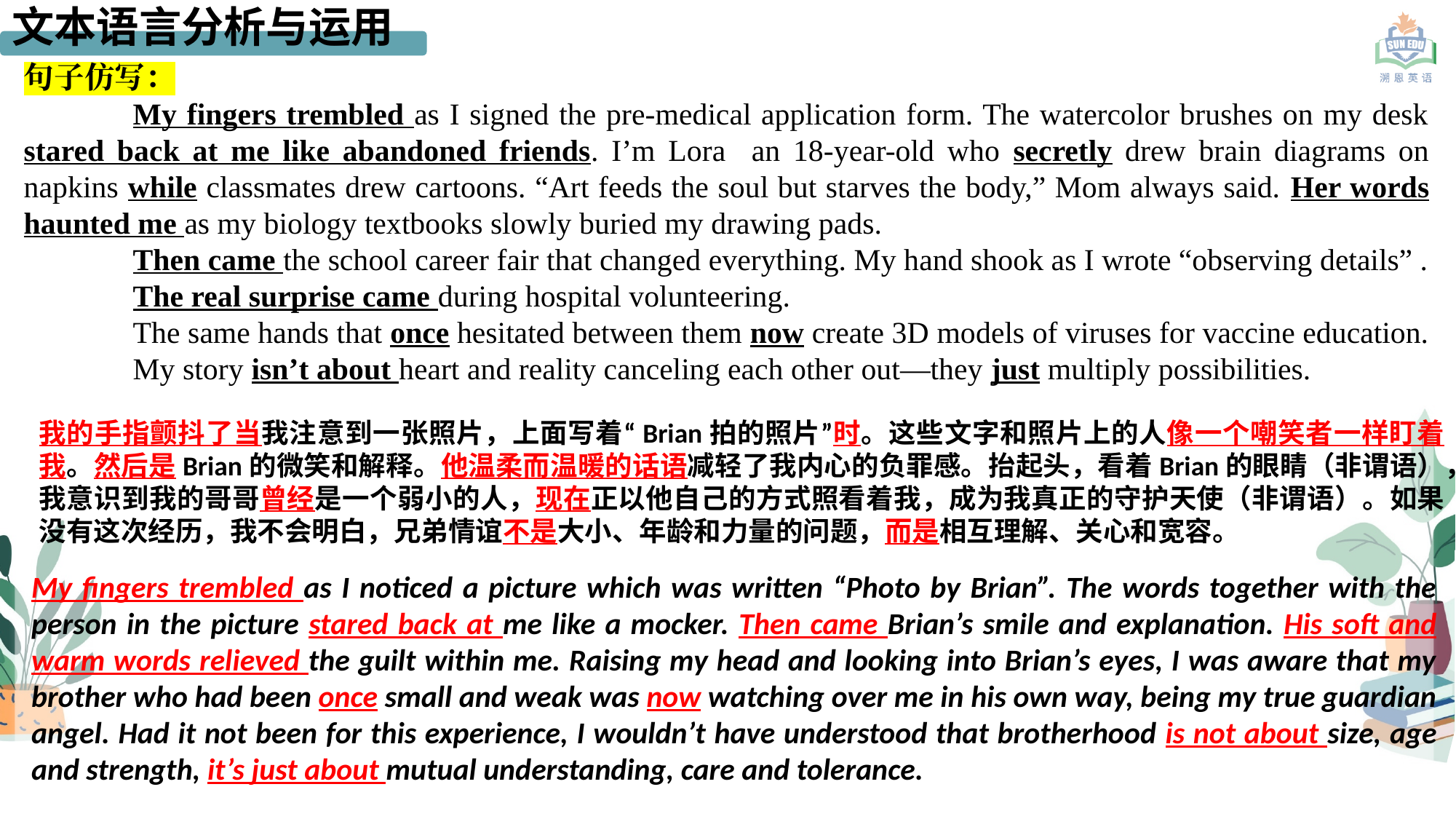

文本语言分析与运用
句子仿写：
	My fingers trembled as I signed the pre-medical application form. The watercolor brushes on my desk stared back at me like abandoned friends. I’m Lora  an 18-year-old who secretly drew brain diagrams on napkins while classmates drew cartoons. “Art feeds the soul but starves the body,” Mom always said. Her words haunted me as my biology textbooks slowly buried my drawing pads.
	Then came the school career fair that changed everything. My hand shook as I wrote “observing details” .
	The real surprise came during hospital volunteering.
	The same hands that once hesitated between them now create 3D models of viruses for vaccine education.
	My story isn’t about heart and reality canceling each other out—they just multiply possibilities.
我的手指颤抖了当我注意到一张照片，上面写着“Brian拍的照片”时。这些文字和照片上的人像一个嘲笑者一样盯着我。然后是Brian的微笑和解释。他温柔而温暖的话语减轻了我内心的负罪感。抬起头，看着Brian的眼睛（非谓语），我意识到我的哥哥曾经是一个弱小的人，现在正以他自己的方式照看着我，成为我真正的守护天使（非谓语）。如果没有这次经历，我不会明白，兄弟情谊不是大小、年龄和力量的问题，而是相互理解、关心和宽容。
My fingers trembled as I noticed a picture which was written “Photo by Brian”. The words together with the person in the picture stared back at me like a mocker. Then came Brian’s smile and explanation. His soft and warm words relieved the guilt within me. Raising my head and looking into Brian’s eyes, I was aware that my brother who had been once small and weak was now watching over me in his own way, being my true guardian angel. Had it not been for this experience, I wouldn’t have understood that brotherhood is not about size, age and strength, it’s just about mutual understanding, care and tolerance.